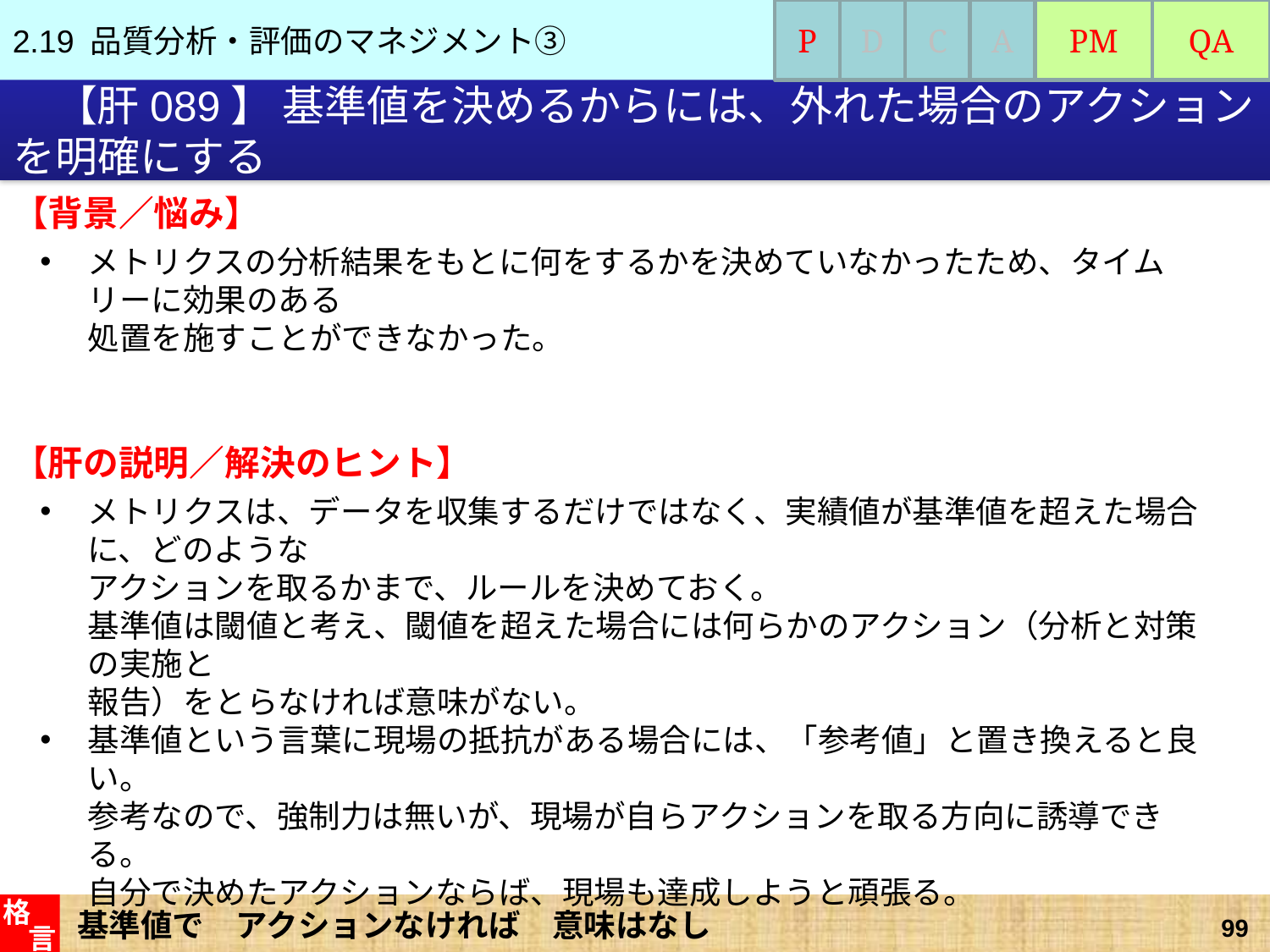

2.19 品質分析・評価のマネジメント③
P
D
C
A
PM
QA
# 【肝089】 基準値を決めるからには、外れた場合のアクションを明確にする
【背景／悩み】
メトリクスの分析結果をもとに何をするかを決めていなかったため、タイムリーに効果のある
処置を施すことができなかった。
【肝の説明／解決のヒント】
メトリクスは、データを収集するだけではなく、実績値が基準値を超えた場合に、どのような
アクションを取るかまで、ルールを決めておく。
基準値は閾値と考え、閾値を超えた場合には何らかのアクション（分析と対策の実施と
報告）をとらなければ意味がない。
基準値という言葉に現場の抵抗がある場合には、「参考値」と置き換えると良い。
参考なので、強制力は無いが、現場が自らアクションを取る方向に誘導できる。
自分で決めたアクションならば、現場も達成しようと頑張る。
基準値で　アクションなければ　意味はなし
格
言
99